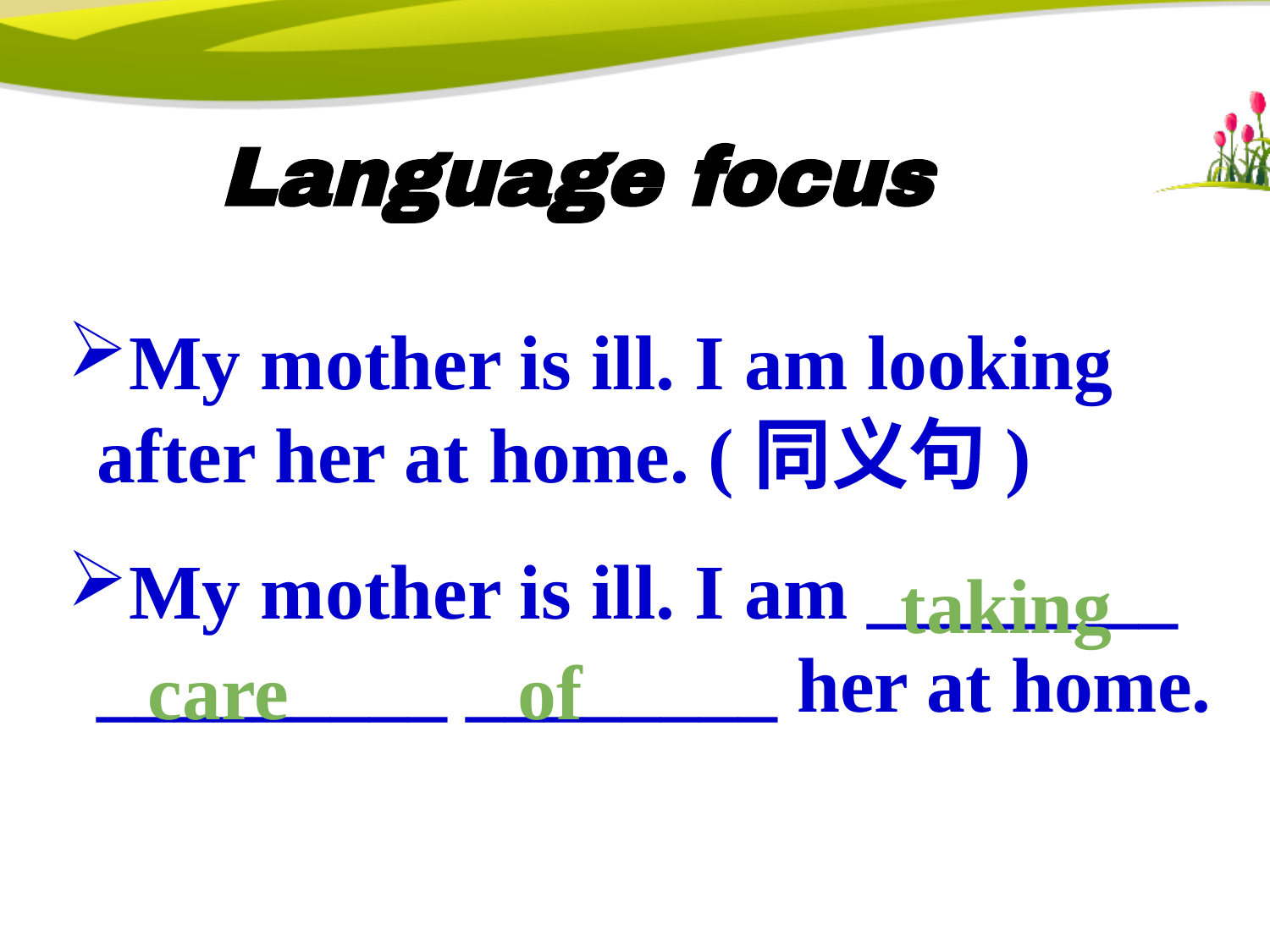

# Language focus
My mother is ill. I am looking after her at home. (同义句)
My mother is ill. I am ________  _________ ________ her at home.
taking
care
of